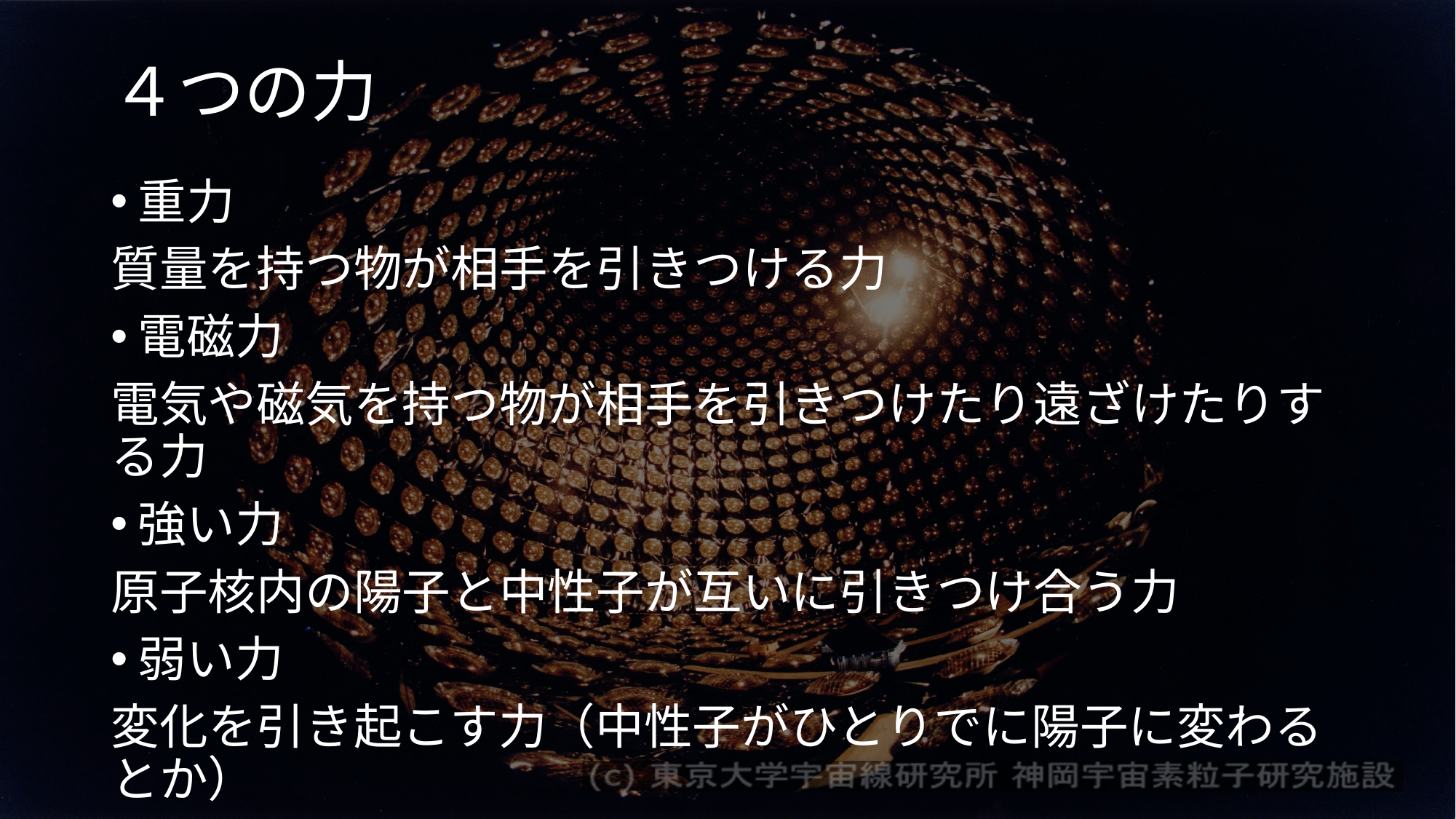

# ４つの力
重力
質量を持つ物が相手を引きつける力
電磁力
電気や磁気を持つ物が相手を引きつけたり遠ざけたりする力
強い力
原子核内の陽子と中性子が互いに引きつけ合う力
弱い力
変化を引き起こす力（中性子がひとりでに陽子に変わるとか）